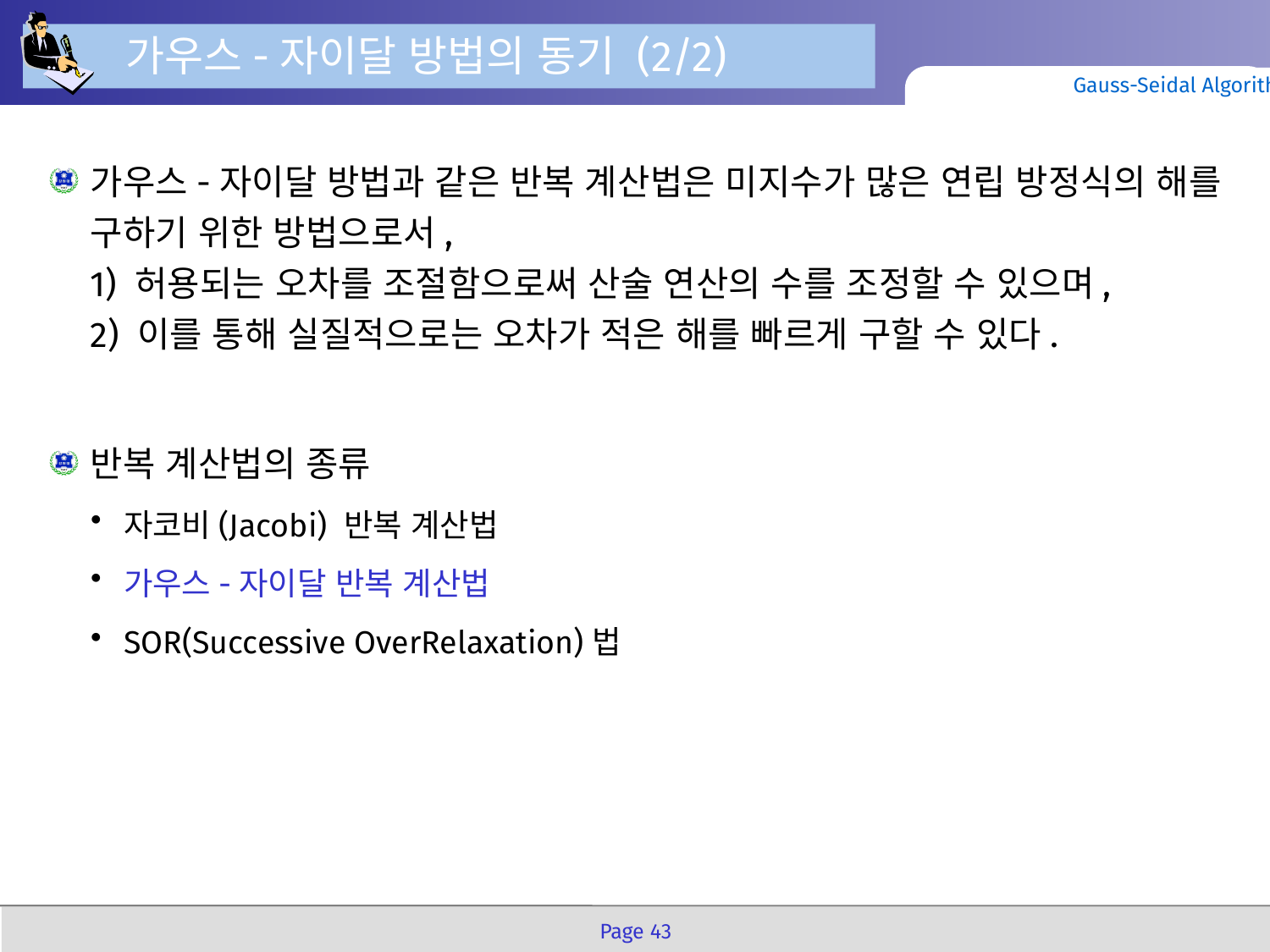

가우스-자이달 방법의 동기 (2/2)
Gauss-Seidal Algorithm
가우스-자이달 방법과 같은 반복 계산법은 미지수가 많은 연립 방정식의 해를 구하기 위한 방법으로서,
1) 허용되는 오차를 조절함으로써 산술 연산의 수를 조정할 수 있으며,
2) 이를 통해 실질적으로는 오차가 적은 해를 빠르게 구할 수 있다.

반복 계산법의 종류
자코비(Jacobi) 반복 계산법
가우스-자이달 반복 계산법
SOR(Successive OverRelaxation)법
Page 43